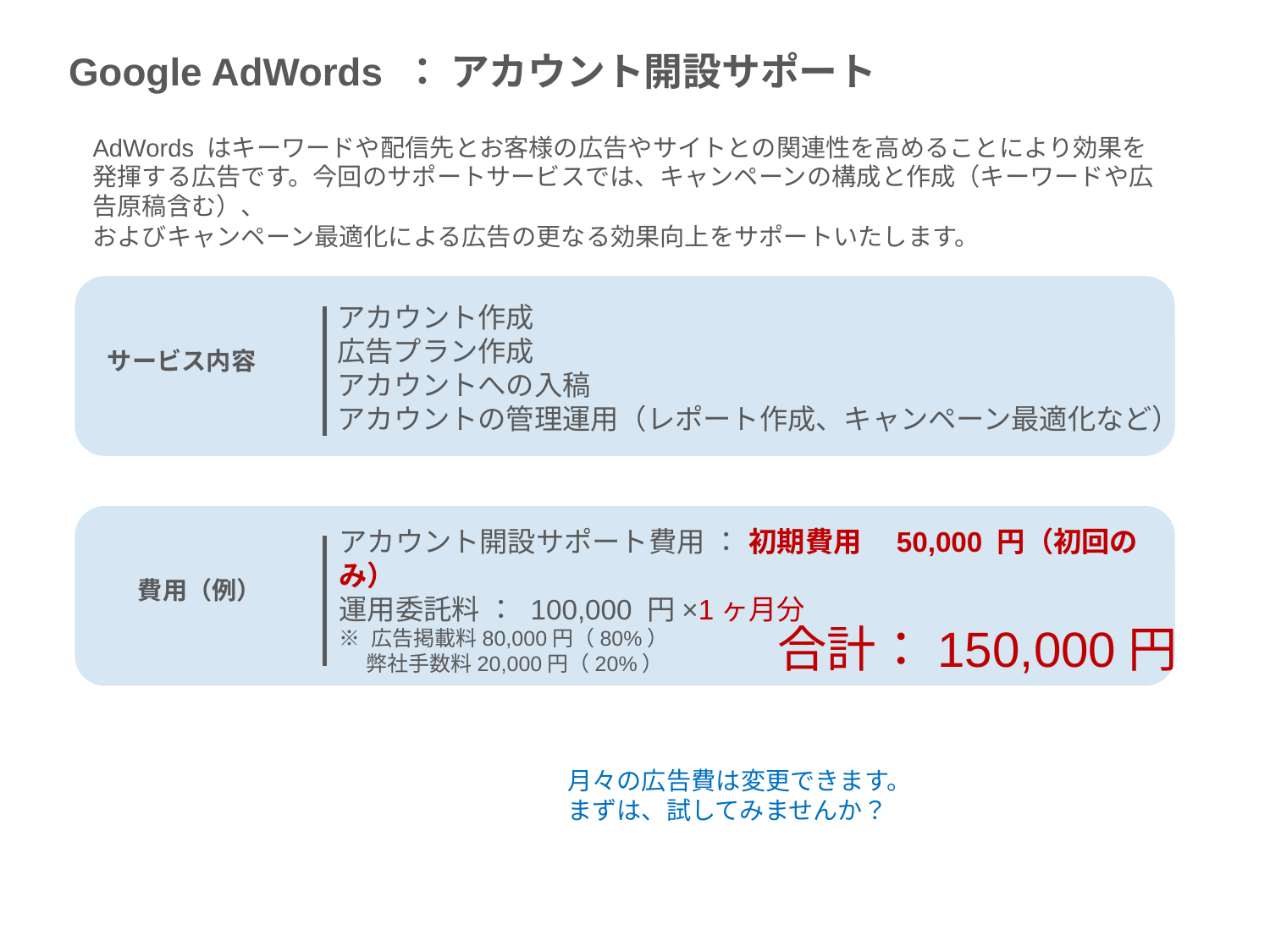

Google AdWords ： アカウント開設サポート
AdWords はキーワードや配信先とお客様の広告やサイトとの関連性を高めることにより効果を発揮する広告です。今回のサポートサービスでは、キャンペーンの構成と作成（キーワードや広告原稿含む）、
およびキャンペーン最適化による広告の更なる効果向上をサポートいたします。

アカウント作成
広告プラン作成
アカウントへの入稿
アカウントの管理運用（レポート作成、キャンペーン最適化など）
サービス内容

アカウント開設サポート費用 ： 初期費用　50,000 円（初回のみ）
運用委託料 ： 100,000 円×1ヶ月分
※ 広告掲載料80,000円（80%）
　 弊社手数料20,000円（20%）
費用（例）
合計：150,000円
月々の広告費は変更できます。
まずは、試してみませんか？